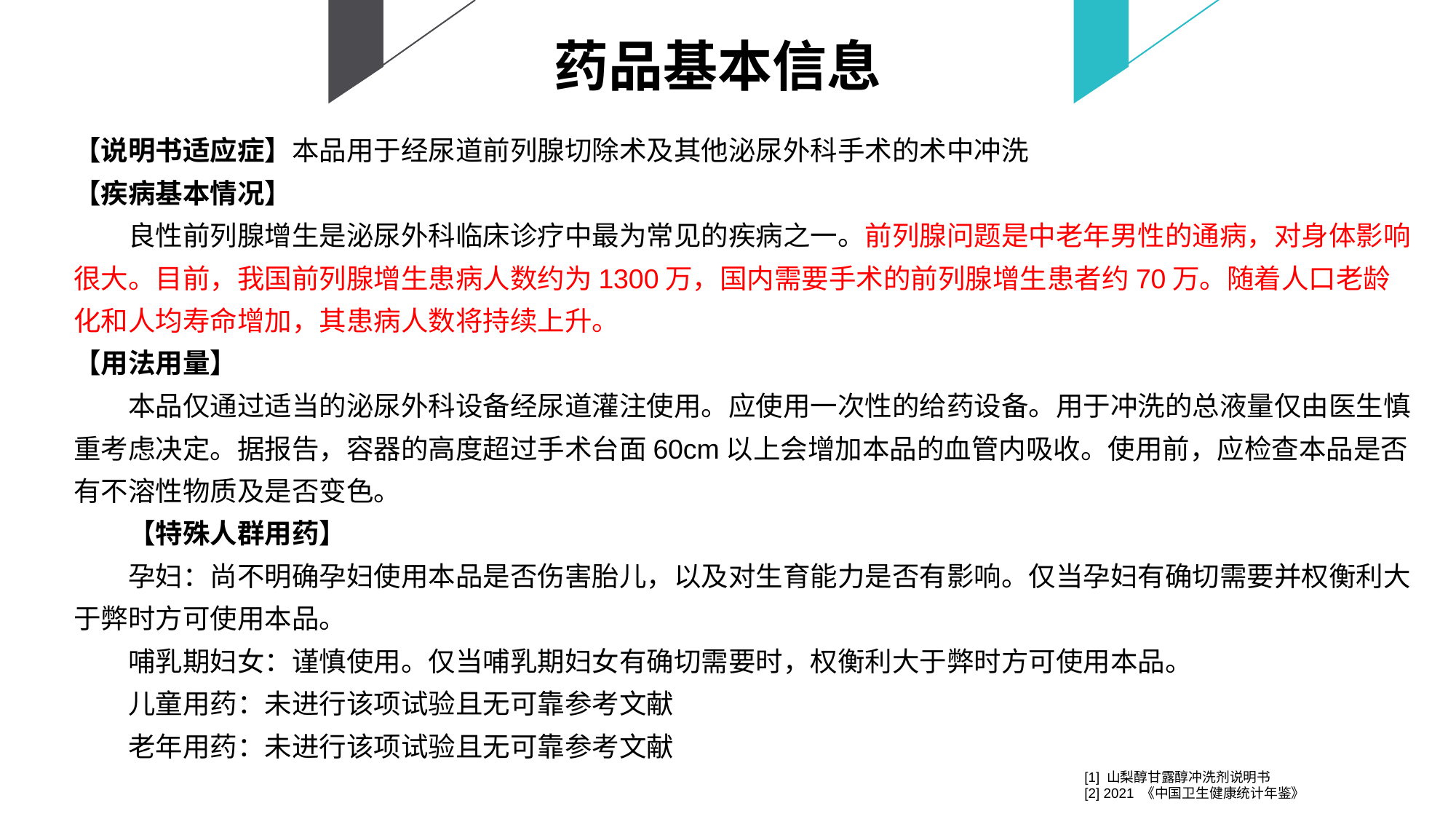

药品基本信息
【说明书适应症】本品用于经尿道前列腺切除术及其他泌尿外科手术的术中冲洗
【疾病基本情况】
良性前列腺增生是泌尿外科临床诊疗中最为常见的疾病之一。前列腺问题是中老年男性的通病，对身体影响很大。目前，我国前列腺增生患病人数约为1300万，国内需要手术的前列腺增生患者约70万。随着人口老龄化和人均寿命增加，其患病人数将持续上升。
【用法用量】
本品仅通过适当的泌尿外科设备经尿道灌注使用。应使用一次性的给药设备。用于冲洗的总液量仅由医生慎重考虑决定。据报告，容器的高度超过手术台面60cm以上会增加本品的血管内吸收。使用前，应检查本品是否有不溶性物质及是否变色。
【特殊人群用药】
孕妇：尚不明确孕妇使用本品是否伤害胎儿，以及对生育能力是否有影响。仅当孕妇有确切需要并权衡利大于弊时方可使用本品。
哺乳期妇女：谨慎使用。仅当哺乳期妇女有确切需要时，权衡利大于弊时方可使用本品。
儿童用药：未进行该项试验且无可靠参考文献
老年用药：未进行该项试验且无可靠参考文献
[1] 山梨醇甘露醇冲洗剂说明书
[2] 2021 《中国卫生健康统计年鉴》